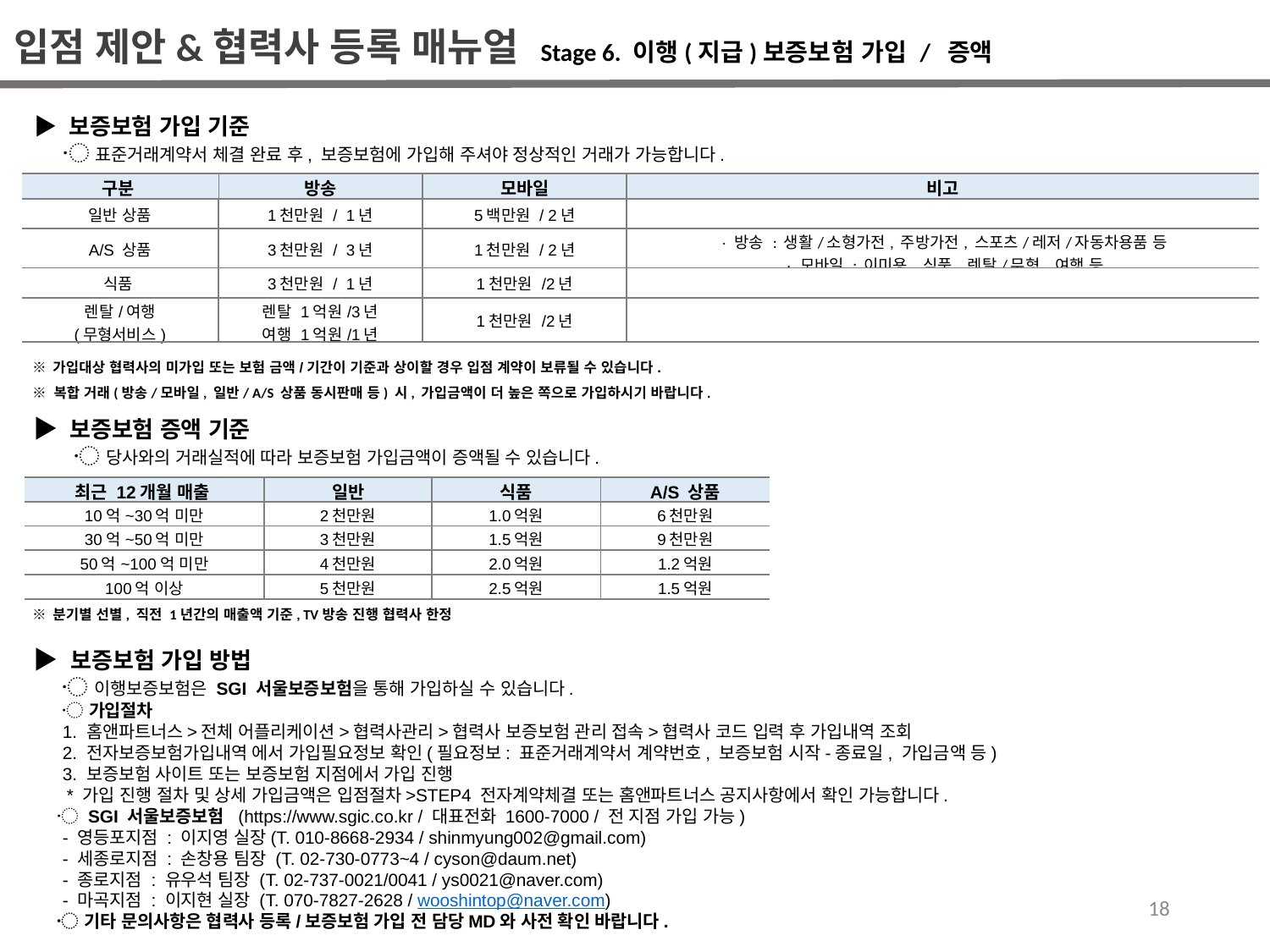

입점 제안&협력사 등록 매뉴얼 Stage 6. 이행(지급)보증보험 가입 /  증액
▶ 보증보험 가입 기준
    〮 표준거래계약서 체결 완료 후, 보증보험에 가입해 주셔야 정상적인 거래가 가능합니다.
| 구분 | 방송 | 모바일 | 비고 |
| --- | --- | --- | --- |
| 일반 상품 | 1천만원 / 1년 | 5백만원 / 2년 |  |
| A/S 상품 | 3천만원 / 3년 | 1천만원 / 2년 | ∙ 방송 : 생활/소형가전, 주방가전, 스포츠/레저/자동차용품 등 ∙ 모바일 : 이미용, 식품, 렌탈/무형, 여행 등 |
| 식품 | 3천만원 / 1년 | 1천만원 /2년 |  |
| 렌탈/여행 (무형서비스) | 렌탈 1억원/3년 여행 1억원/1년 | 1천만원 /2년 |  |
※ 가입대상 협력사의 미가입 또는 보험 금액/기간이 기준과 상이할 경우 입점 계약이 보류될 수 있습니다.
※ 복합 거래(방송/모바일, 일반/ A/S 상품 동시판매 등) 시, 가입금액이 더 높은 쪽으로 가입하시기 바랍니다.
▶ 보증보험 증액 기준
      〮 당사와의 거래실적에 따라 보증보험 가입금액이 증액될 수 있습니다.
| 최근 12개월 매출 | 일반 | 식품 | A/S 상품 |
| --- | --- | --- | --- |
| 10억~30억 미만 | 2천만원 | 1.0억원 | 6천만원 |
| 30억~50억 미만 | 3천만원 | 1.5억원 | 9천만원 |
| 50억~100억 미만 | 4천만원 | 2.0억원 | 1.2억원 |
| 100억 이상 | 5천만원 | 2.5억원 | 1.5억원 |
※ 분기별 선별, 직전 1년간의 매출액 기준, TV방송 진행 협력사 한정
▶ 보증보험 가입 방법
    〮 이행보증보험은 SGI 서울보증보험을 통해 가입하실 수 있습니다.
     〮 가입절차
      1. 홈앤파트너스>전체 어플리케이션>협력사관리>협력사 보증보험 관리 접속>협력사 코드 입력 후 가입내역 조회
      2. 전자보증보험가입내역 에서 가입필요정보 확인(필요정보: 표준거래계약서 계약번호, 보증보험 시작-종료일, 가입금액 등)
      3. 보증보험 사이트 또는 보증보험 지점에서 가입 진행
      * 가입 진행 절차 및 상세 가입금액은 입점절차>STEP4 전자계약체결 또는 홈앤파트너스 공지사항에서 확인 가능합니다.
    〮 SGI 서울보증보험  (https://www.sgic.co.kr / 대표전화 1600-7000 / 전 지점 가입 가능)
      - 영등포지점 : 이지영 실장(T. 010-8668-2934 / shinmyung002@gmail.com)
      - 세종로지점 : 손창용 팀장 (T. 02-730-0773~4 / cyson@daum.net)
      - 종로지점 : 유우석 팀장 (T. 02-737-0021/0041 / ys0021@naver.com)
      - 마곡지점 : 이지현 실장 (T. 070-7827-2628 / wooshintop@naver.com)
    〮 기타 문의사항은 협력사 등록/보증보험 가입 전 담당MD와 사전 확인 바랍니다.
18